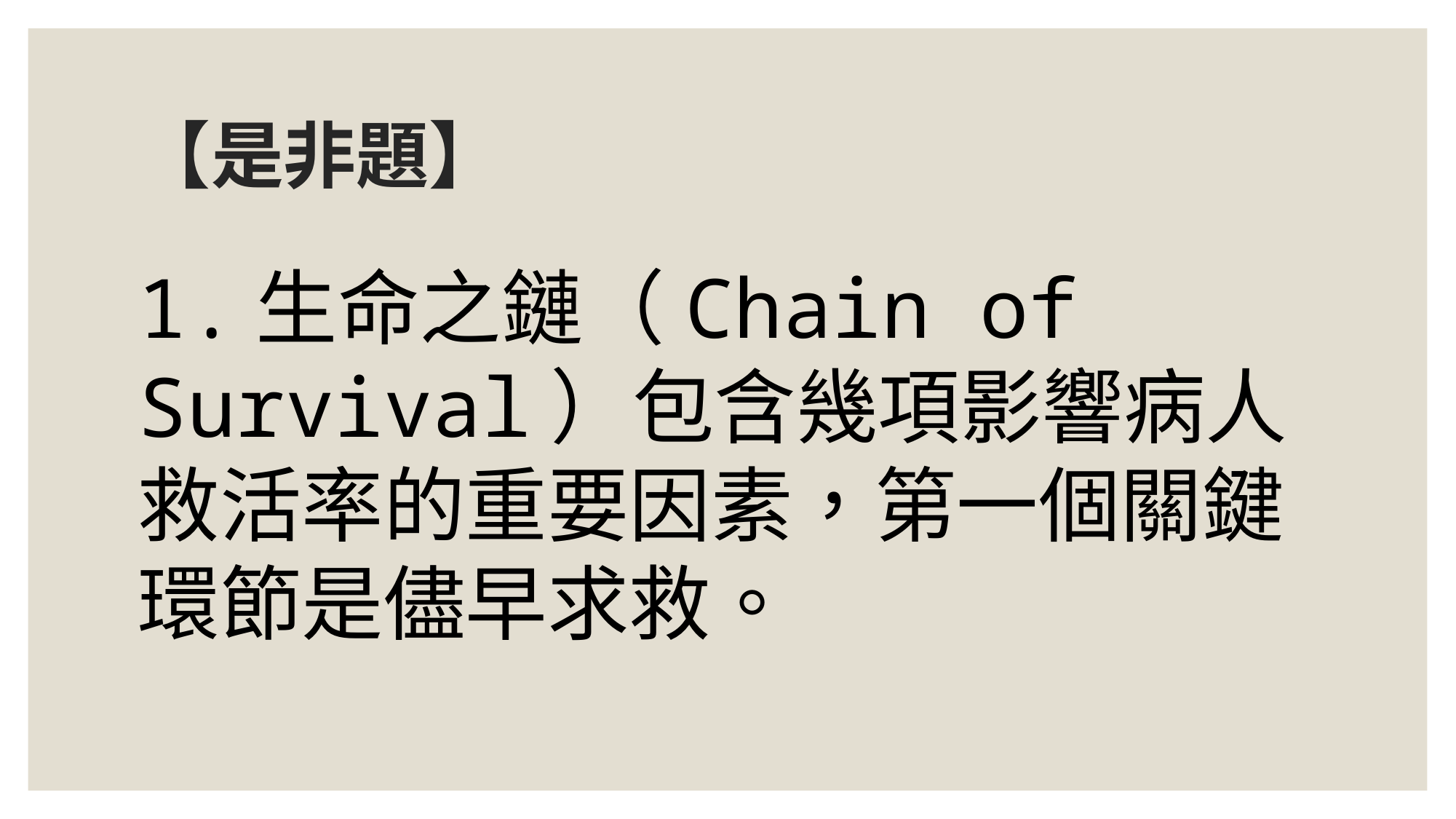

# 【是非題】
1.生命之鏈（Chain of Survival）包含幾項影響病人救活率的重要因素，第一個關鍵環節是儘早求救。